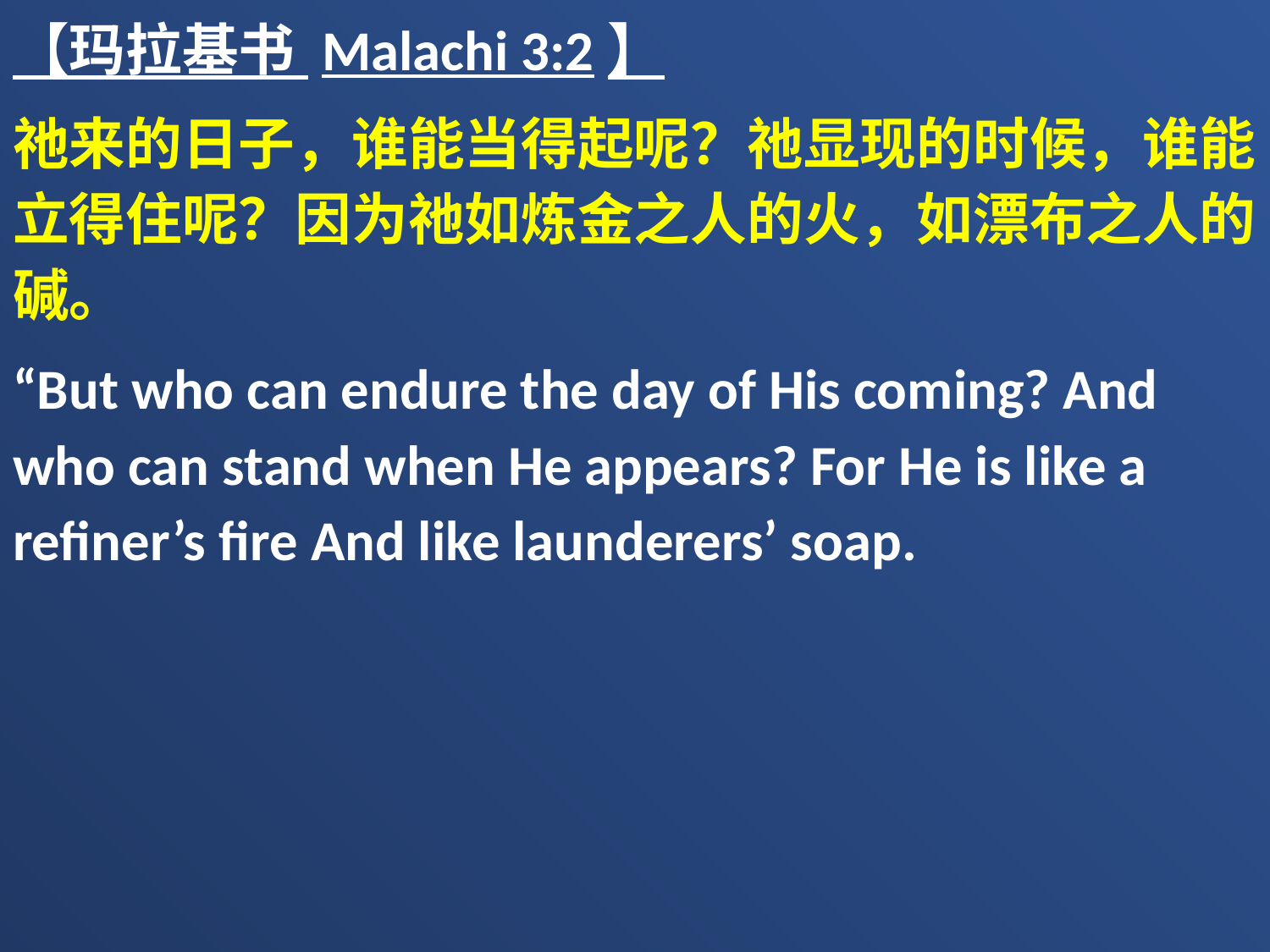

【玛拉基书 Malachi 3:2】
祂来的日子，谁能当得起呢？祂显现的时候，谁能立得住呢？因为祂如炼金之人的火，如漂布之人的碱。
“But who can endure the day of His coming? And who can stand when He appears? For He is like a refiner’s fire And like launderers’ soap.